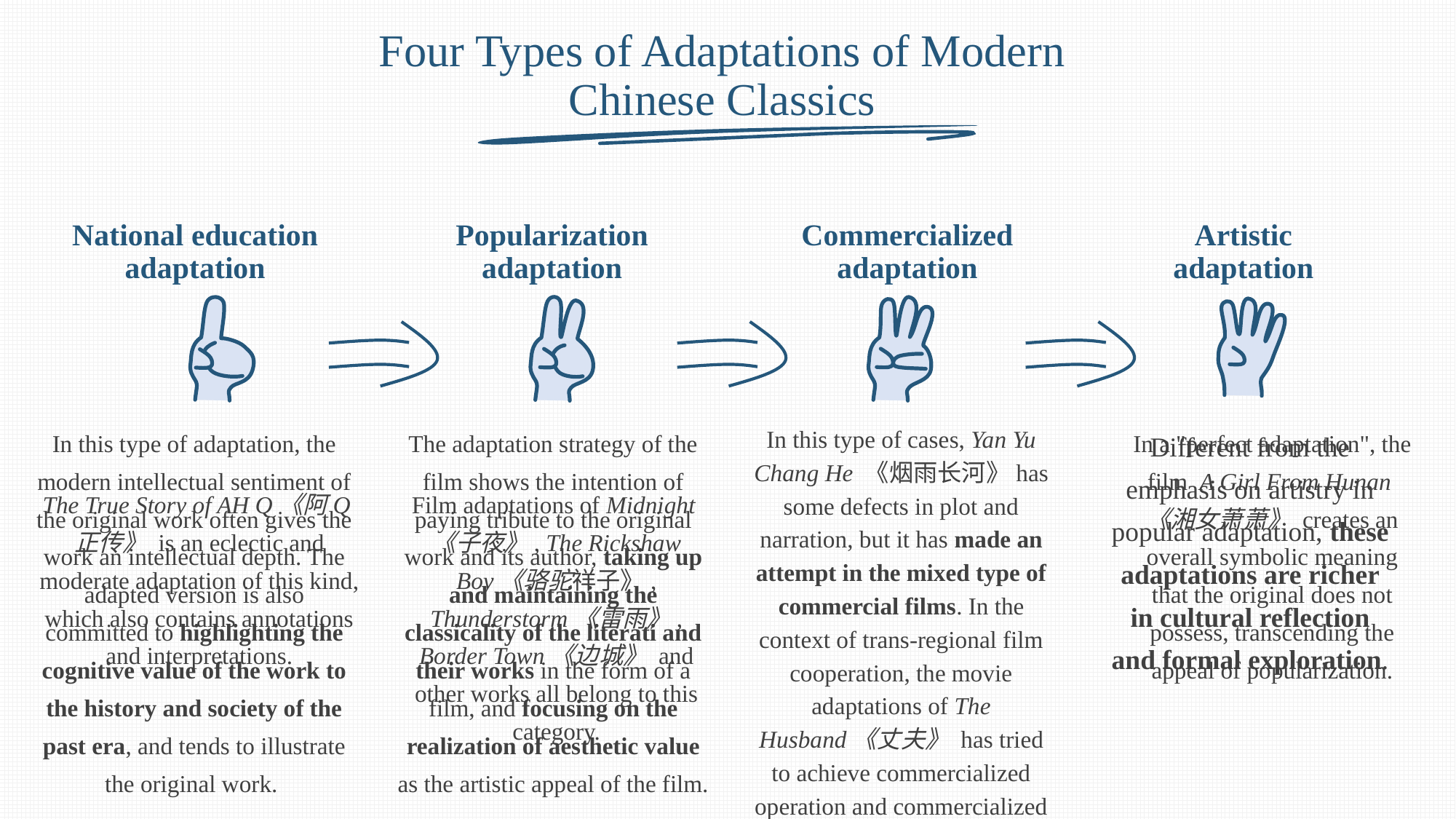

Four Types of Adaptations of Modern Chinese Classics
National education adaptation

Popularization adaptation

Artistic adaptation

Commercialized adaptation

Different from the emphasis on artistry in popular adaptation, these adaptations are richer in cultural reflection and formal exploration.
In a "perfect adaptation", the film  A Girl From Hunan《湘女萧萧》 creates an overall symbolic meaning that the original does not possess, transcending the appeal of popularization.
In this type of adaptation, the modern intellectual sentiment of the original work often gives the work an intellectual depth. The adapted version is also committed to highlighting the cognitive value of the work to the history and society of the past era, and tends to illustrate the original work.
The adaptation strategy of the film shows the intention of paying tribute to the original work and its author, taking up and maintaining the classicality of the literati and their works in the form of a film, and focusing on the realization of aesthetic value as the artistic appeal of the film.
In this type of cases, Yan Yu Chang He 《烟雨长河》has some defects in plot and narration, but it has made an attempt in the mixed type of commercial films. In the context of trans-regional film cooperation, the movie adaptations of The Husband《丈夫》 has tried to achieve commercialized operation and commercialized goals.
The True Story of AH Q《阿Q正传》 is an eclectic and moderate adaptation of this kind, which also contains annotations and interpretations.
Film adaptations of Midnight《子夜》, The Rickshaw Boy《骆驼祥子》, Thunderstorm《雷雨》, Border Town《边城》 and other works all belong to this category.